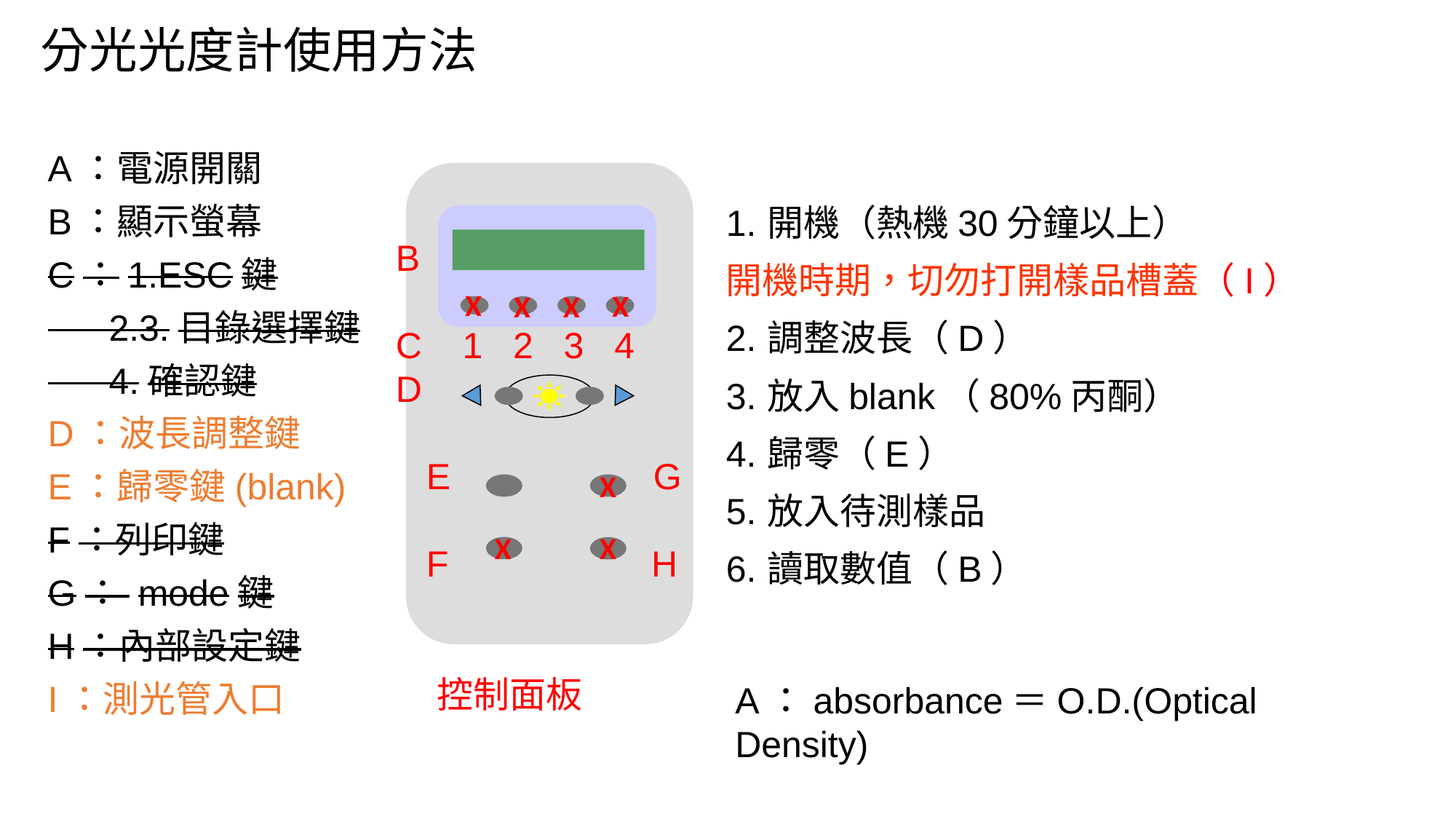

分光光度計使用方法
A：電源開關
B：顯示螢幕
C：1.ESC鍵
      2.3.目錄選擇鍵
      4.確認鍵
D：波長調整鍵
E：歸零鍵(blank)
F：列印鍵
G： mode鍵
H：內部設定鍵
I：測光管入口

B

C    1   2   3   4
D

   E                    G

   F                    H

    控制面板

開機（熱機30分鐘以上）
開機時期，切勿打開樣品槽蓋（I）
調整波長（D）
放入blank（80%丙酮）
歸零（E）
放入待測樣品
讀取數值（B）
X
X
X
X
X
X
X
A：absorbance＝O.D.(Optical Density)